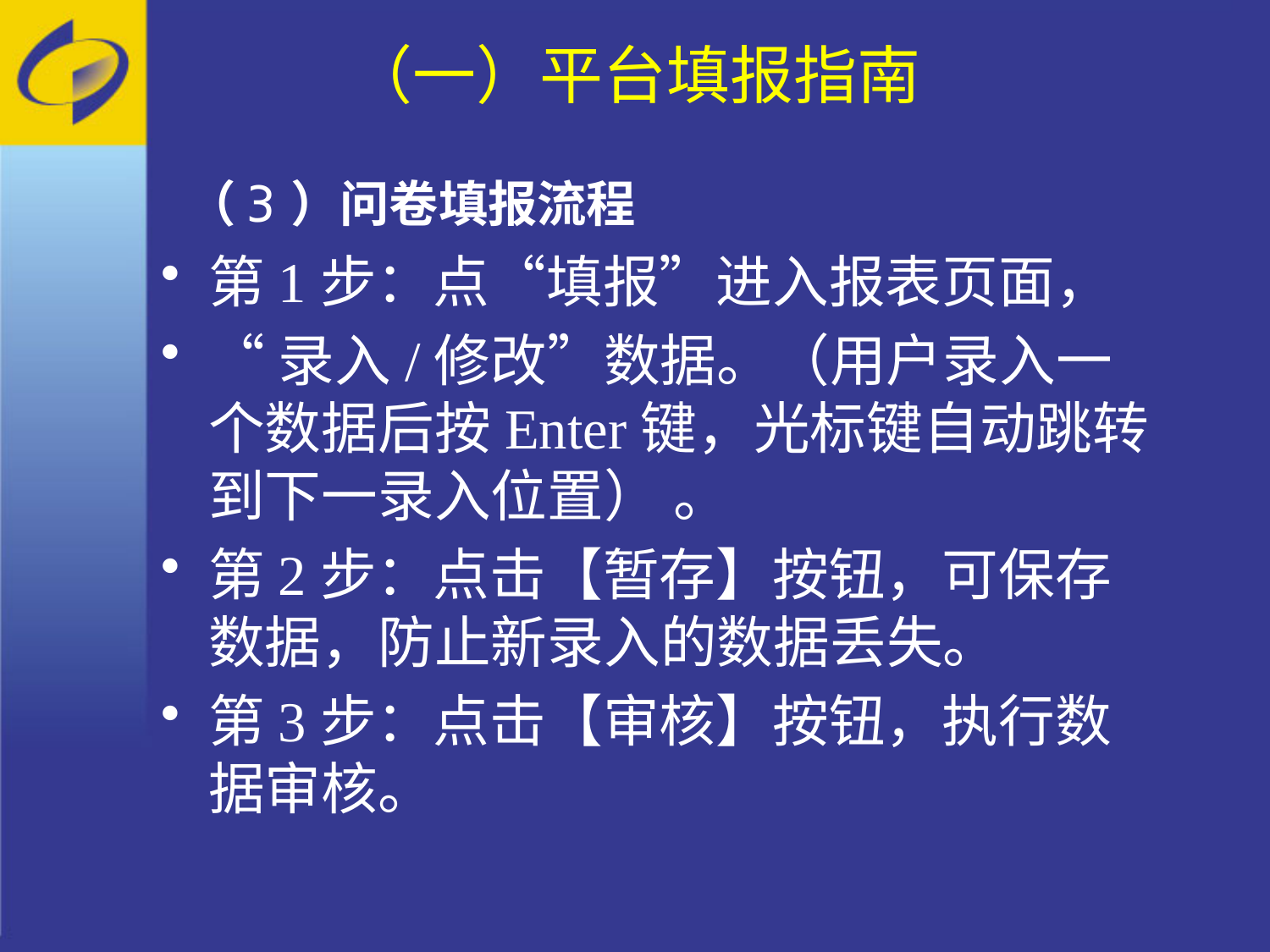

# （一）平台填报指南
（3）问卷填报流程
第1步：点“填报”进入报表页面，
“录入/修改”数据。（用户录入一个数据后按Enter键，光标键自动跳转到下一录入位置） 。
第2步：点击【暂存】按钮，可保存数据，防止新录入的数据丢失。
第3步：点击【审核】按钮，执行数据审核。